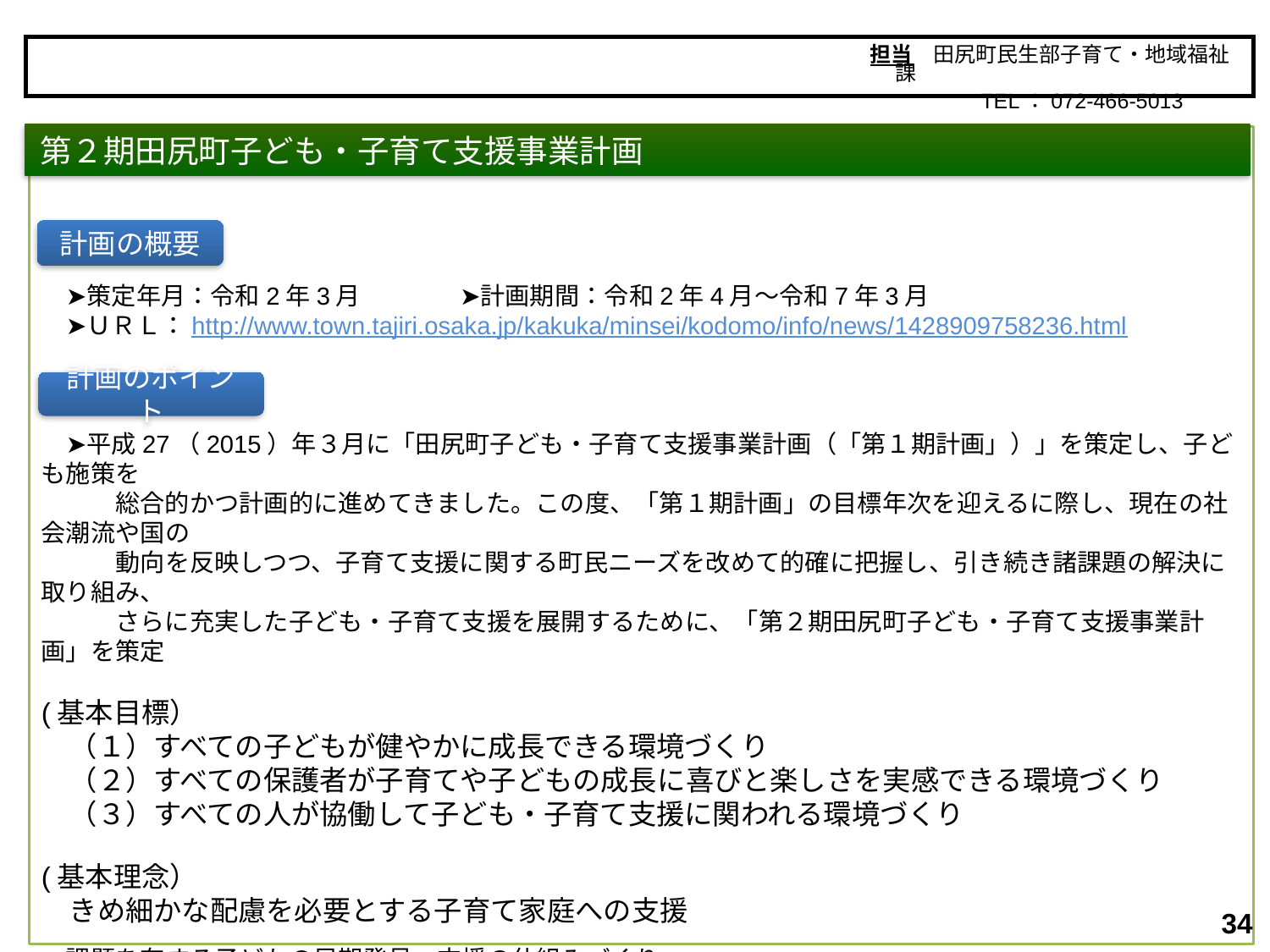

担当　田尻町民生部子育て・地域福祉課
　　　　　TEL：072-466-5013

田尻町
第２期田尻町子ども・子育て支援事業計画

　➤策定年月：令和2年3月　　　　➤計画期間：令和2年4月～令和7年3月
　➤ＵＲＬ：http://www.town.tajiri.osaka.jp/kakuka/minsei/kodomo/info/news/1428909758236.html

　➤平成27（2015）年３月に「田尻町子ども・子育て支援事業計画（「第１期計画」）」を策定し、子ども施策を
　　　総合的かつ計画的に進めてきました。この度、「第１期計画」の目標年次を迎えるに際し、現在の社会潮流や国の
　　　動向を反映しつつ、子育て支援に関する町民ニーズを改めて的確に把握し、引き続き諸課題の解決に取り組み、
　　　さらに充実した子ども・子育て支援を展開するために、「第２期田尻町子ども・子育て支援事業計画」を策定

(基本目標）
　（１）すべての子どもが健やかに成長できる環境づくり
　（２）すべての保護者が子育てや子どもの成長に喜びと楽しさを実感できる環境づくり
　（３）すべての人が協働して子ども・子育て支援に関われる環境づくり

(基本理念）
　きめ細かな配慮を必要とする子育て家庭への支援

・課題を有する子どもの早期発見・支援の仕組みづくり
　〇スクールソーシャルワーカーやスクールカウンセラー、コミュニティソーシャルワーカー、教育委員会部局、福祉部局等
　　 の連携を促進し課題を有する子どもたちを早期発見し、支援につなげる体制を強化していきます。

計画の概要
計画のポイント
34